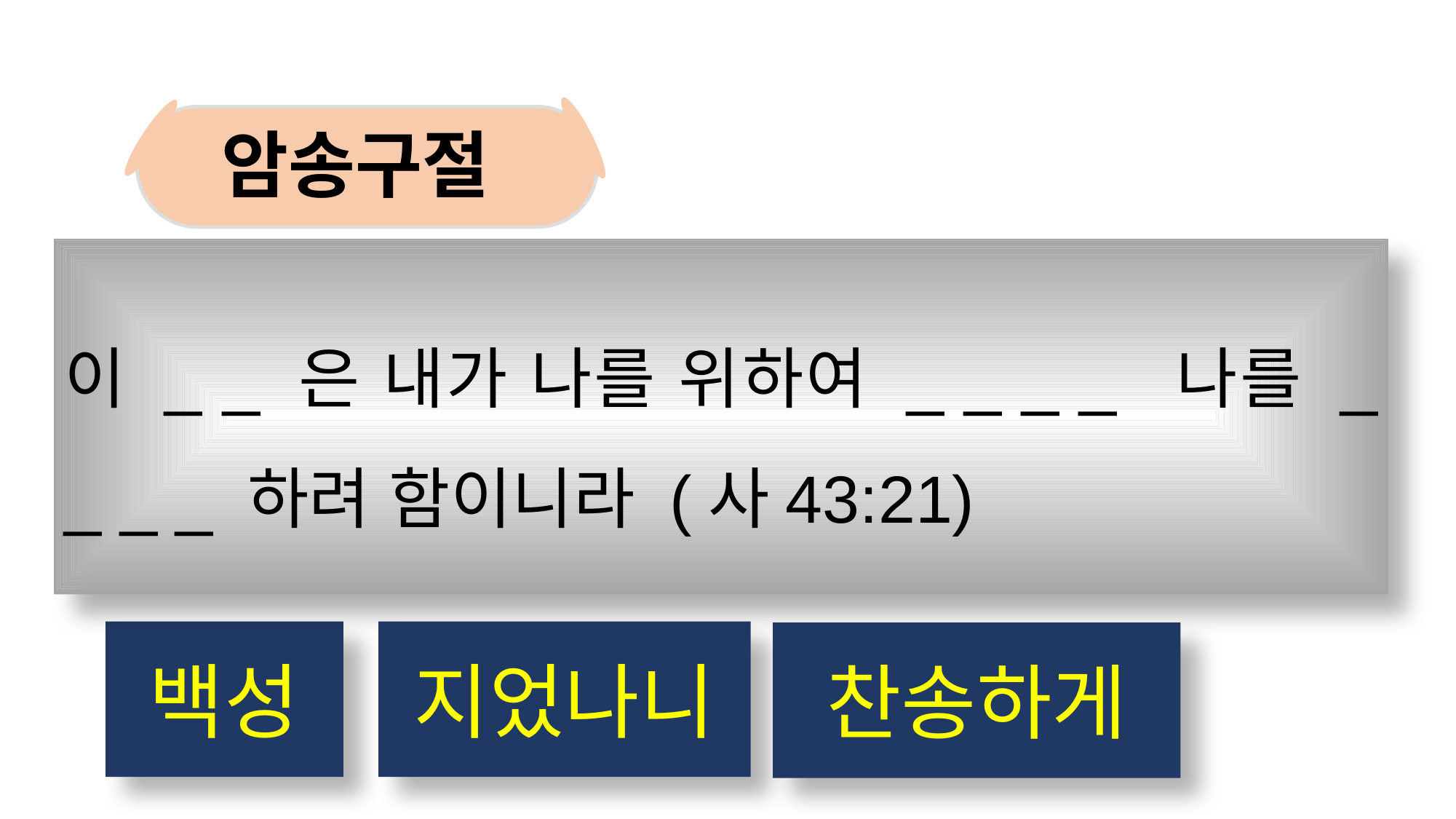

암송구절
이 _ _ 은 내가 나를 위하여 _ _ _ _  나를 _ _ _ _ 하려 함이니라 (사43:21)
백성
지었나니
찬송하게